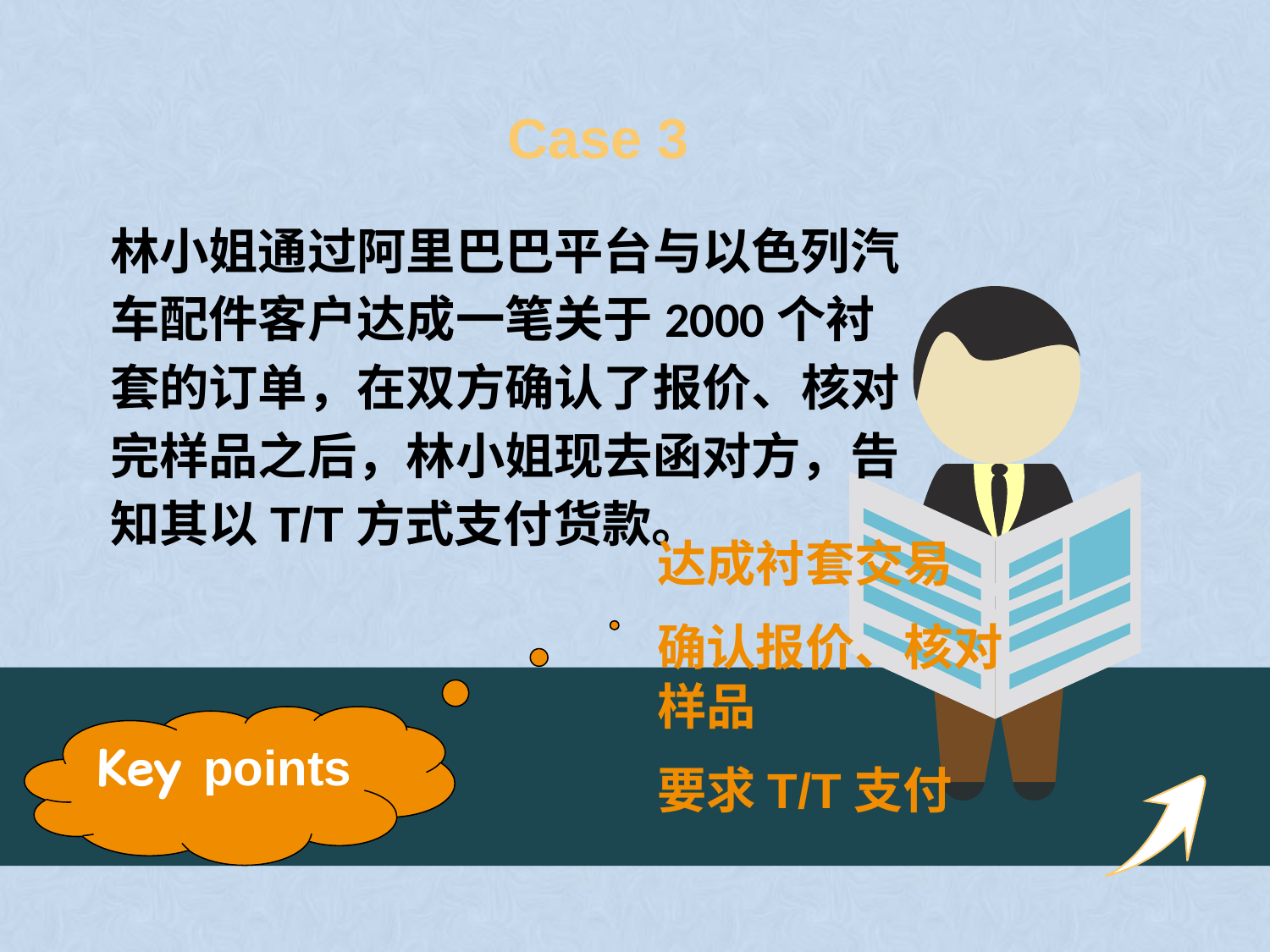

Case 3
林小姐通过阿里巴巴平台与以色列汽车配件客户达成一笔关于2000个衬套的订单，在双方确认了报价、核对完样品之后，林小姐现去函对方，告知其以T/T方式支付货款。

达成衬套交易
确认报价、核对样品
要求T/T支付
Key points